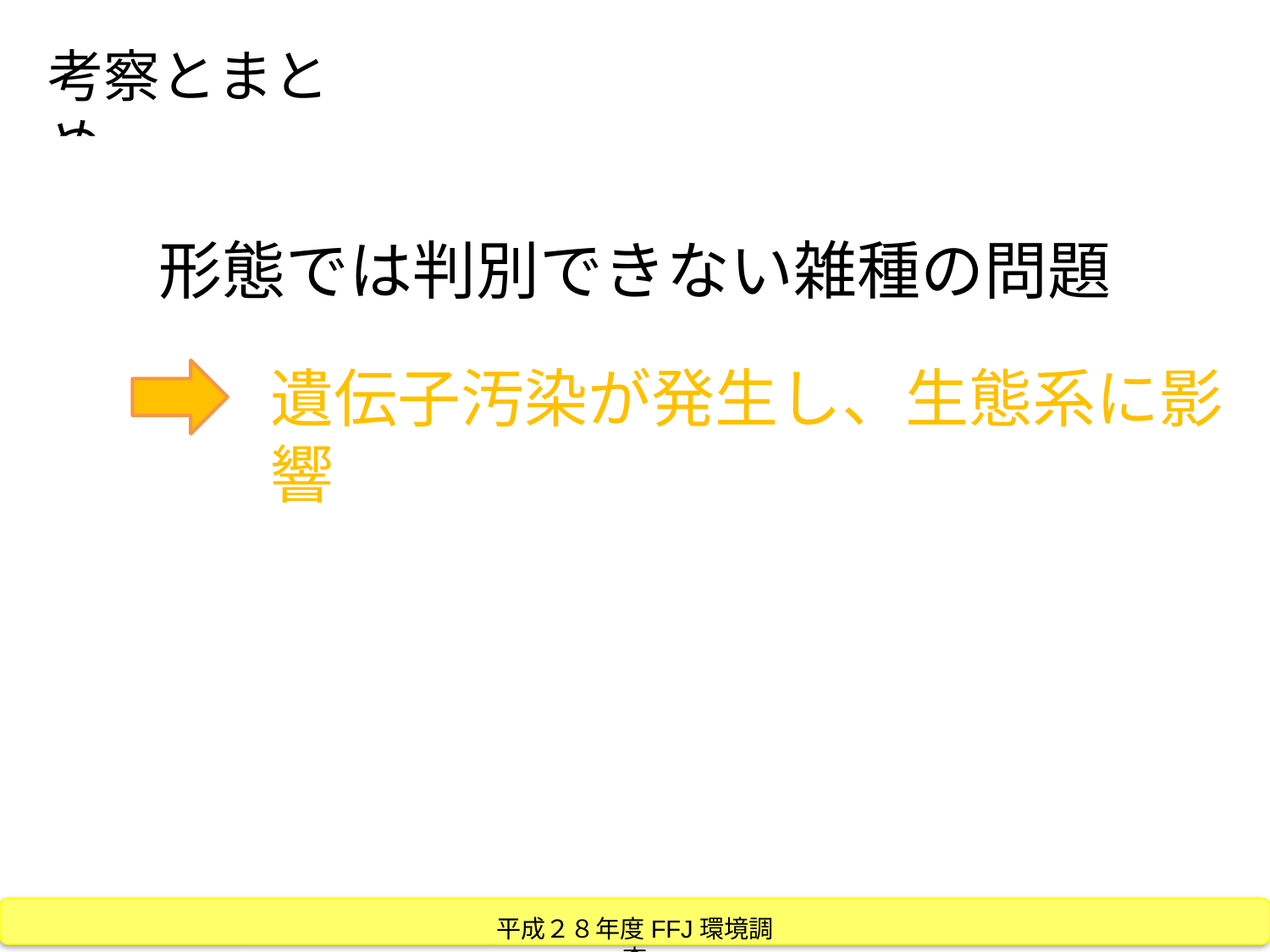

考察とまとめ
外来タンポポの侵入
⇩
生態系のバランスが崩壊
⇩
在来タンポポの受粉役、昆虫が減少
⇩
在来タンポポの減少

タンポポは生育の環境によって差
生育しやすい環境
「人が立ち入り、他の雑草が群生する場所」
生育しにくい環境
「人が立ち入らず他の植物が少ない場所」
形態では判別できない雑種の問題

遺伝子汚染が発生し、生態系に影響

平成２８年度FFJ環境調査